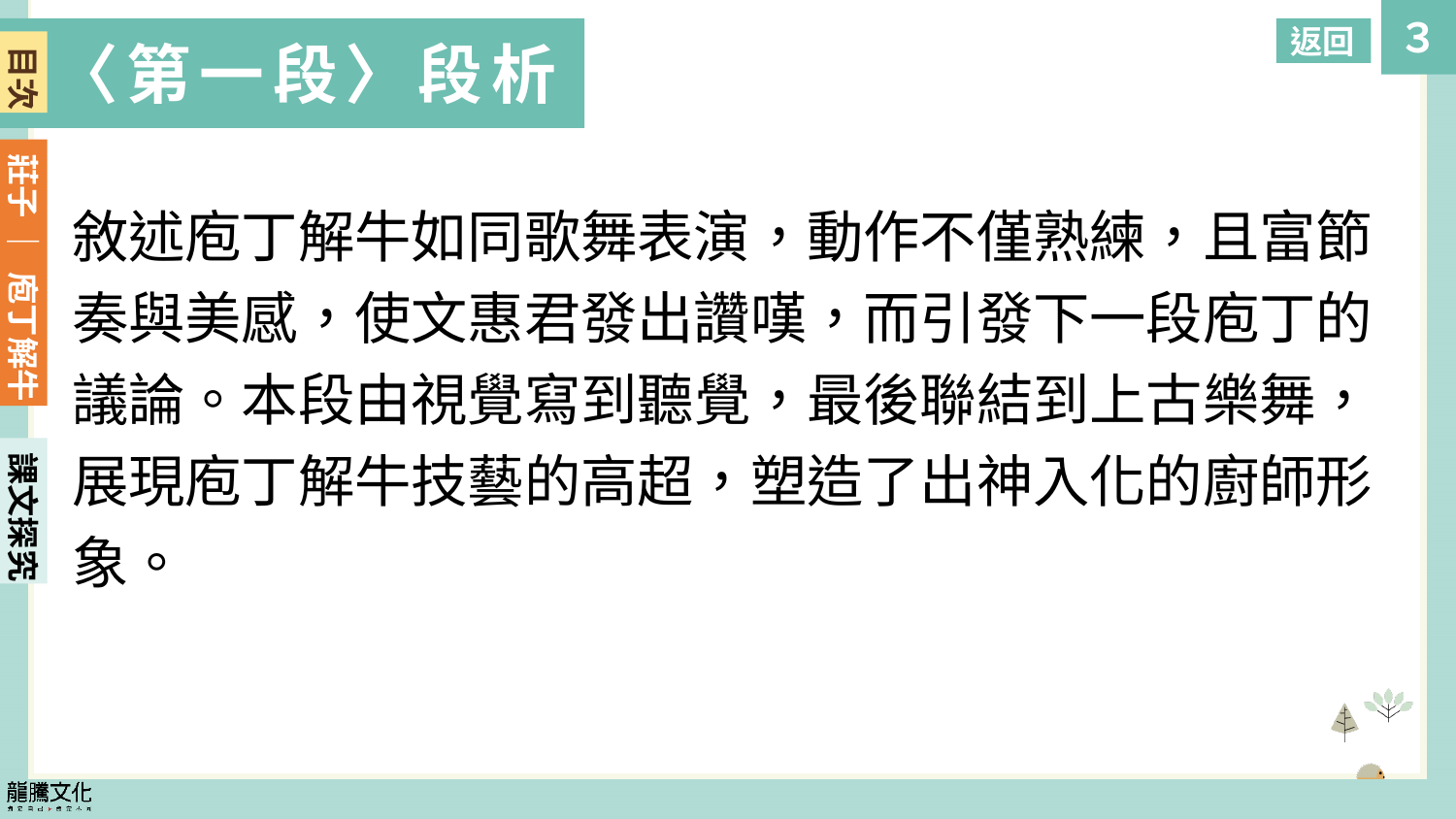

返回
〈第一段〉段析
目次
敘述庖丁解牛如同歌舞表演，動作不僅熟練，且富節奏與美感，使文惠君發出讚嘆，而引發下一段庖丁的議論。本段由視覺寫到聽覺，最後聯結到上古樂舞，展現庖丁解牛技藝的高超，塑造了出神入化的廚師形象。